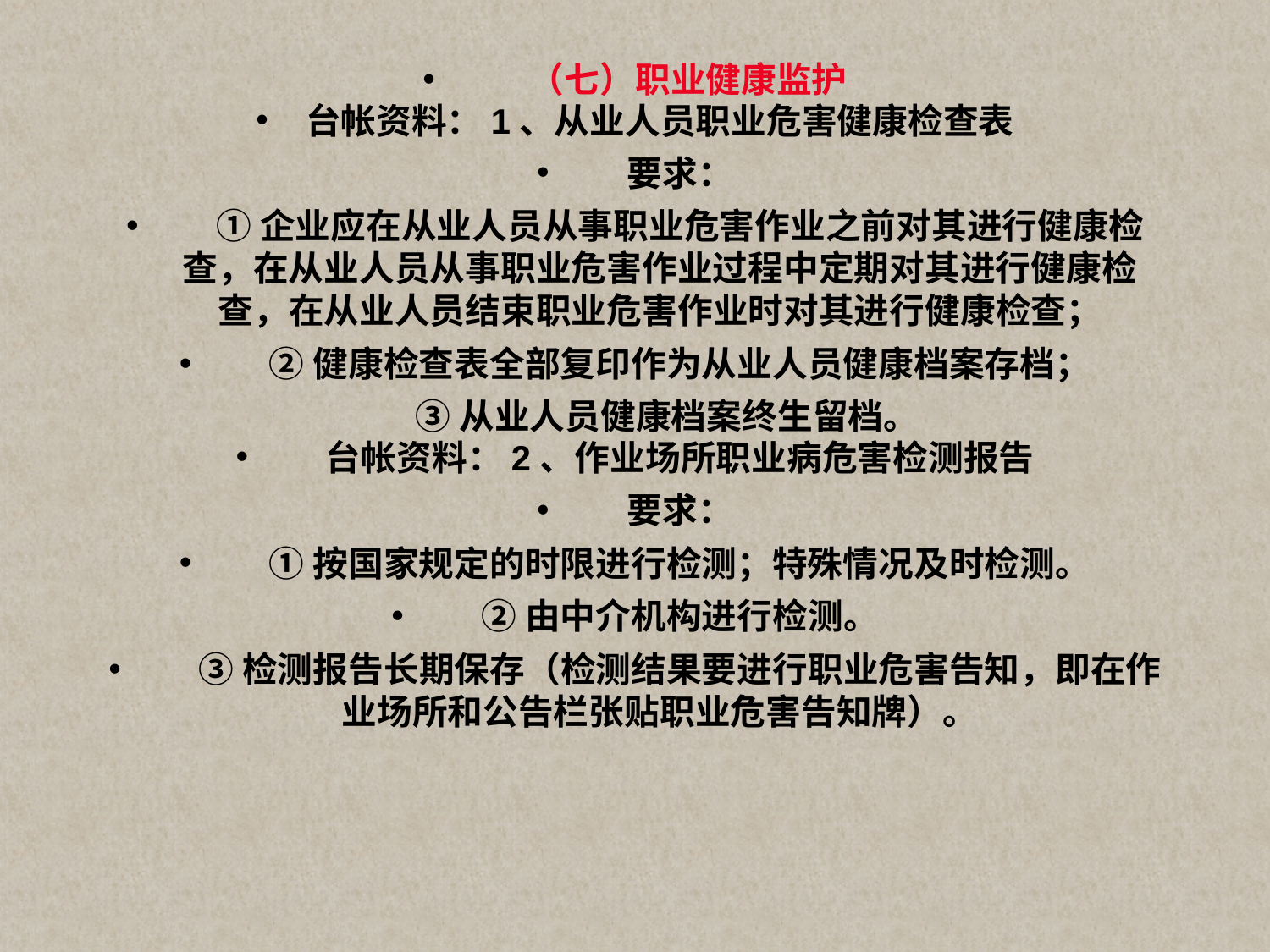

（七）职业健康监护
台帐资料：1、从业人员职业危害健康检查表
    要求：
     ①企业应在从业人员从事职业危害作业之前对其进行健康检查，在从业人员从事职业危害作业过程中定期对其进行健康检查，在从业人员结束职业危害作业时对其进行健康检查；
     ②健康检查表全部复印作为从业人员健康档案存档；
        ③从业人员健康档案终生留档。
    台帐资料：2、作业场所职业病危害检测报告
    要求：
     ①按国家规定的时限进行检测；特殊情况及时检测。
     ②由中介机构进行检测。
     ③检测报告长期保存（检测结果要进行职业危害告知，即在作业场所和公告栏张贴职业危害告知牌）。